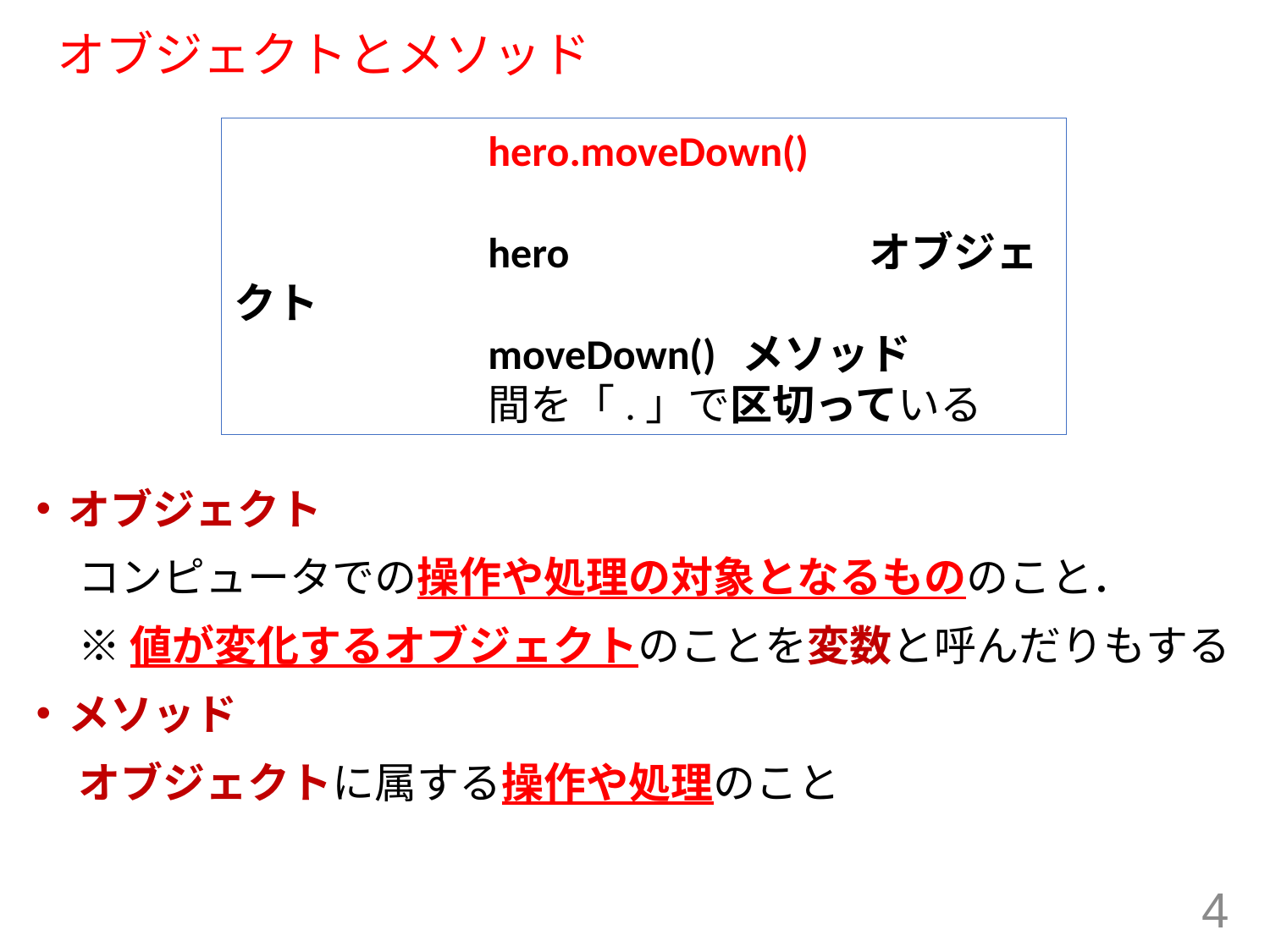

# オブジェクトとメソッド
		hero.moveDown()

		hero 			オブジェクト
		moveDown() 	メソッド
		間を「.」で区切っている
オブジェクト
　コンピュータでの操作や処理の対象となるもののこと．
　※ 値が変化するオブジェクトのことを変数と呼んだりもする
メソッド
　オブジェクトに属する操作や処理のこと

4